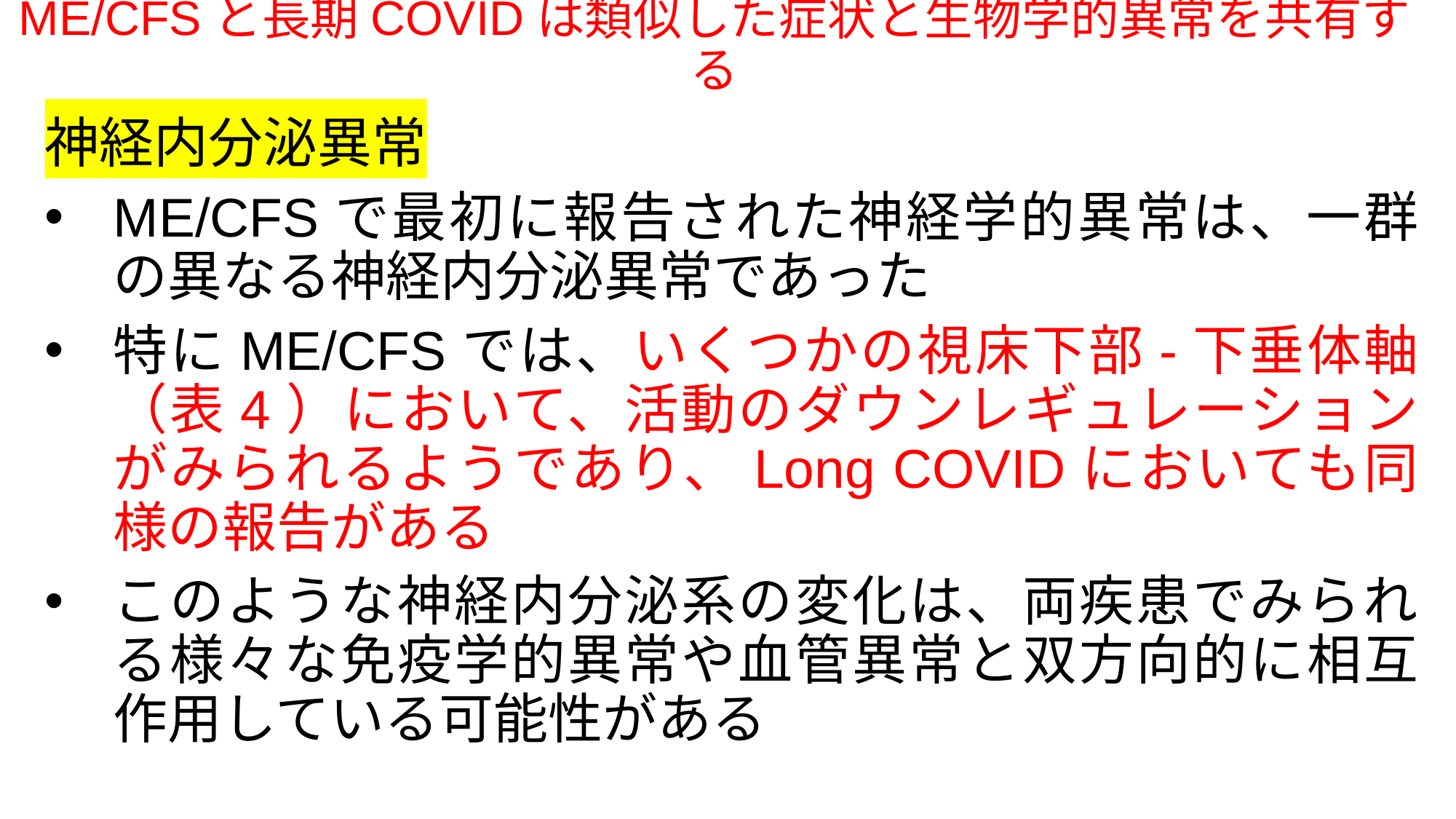

# ME/CFSと長期COVIDは類似した症状と生物学的異常を共有する
神経内分泌異常
ME/CFSで最初に報告された神経学的異常は、一群の異なる神経内分泌異常であった
特にME/CFSでは、いくつかの視床下部-下垂体軸（表4）において、活動のダウンレギュレーションがみられるようであり、Long COVIDにおいても同様の報告がある
このような神経内分泌系の変化は、両疾患でみられる様々な免疫学的異常や血管異常と双方向的に相互作用している可能性がある